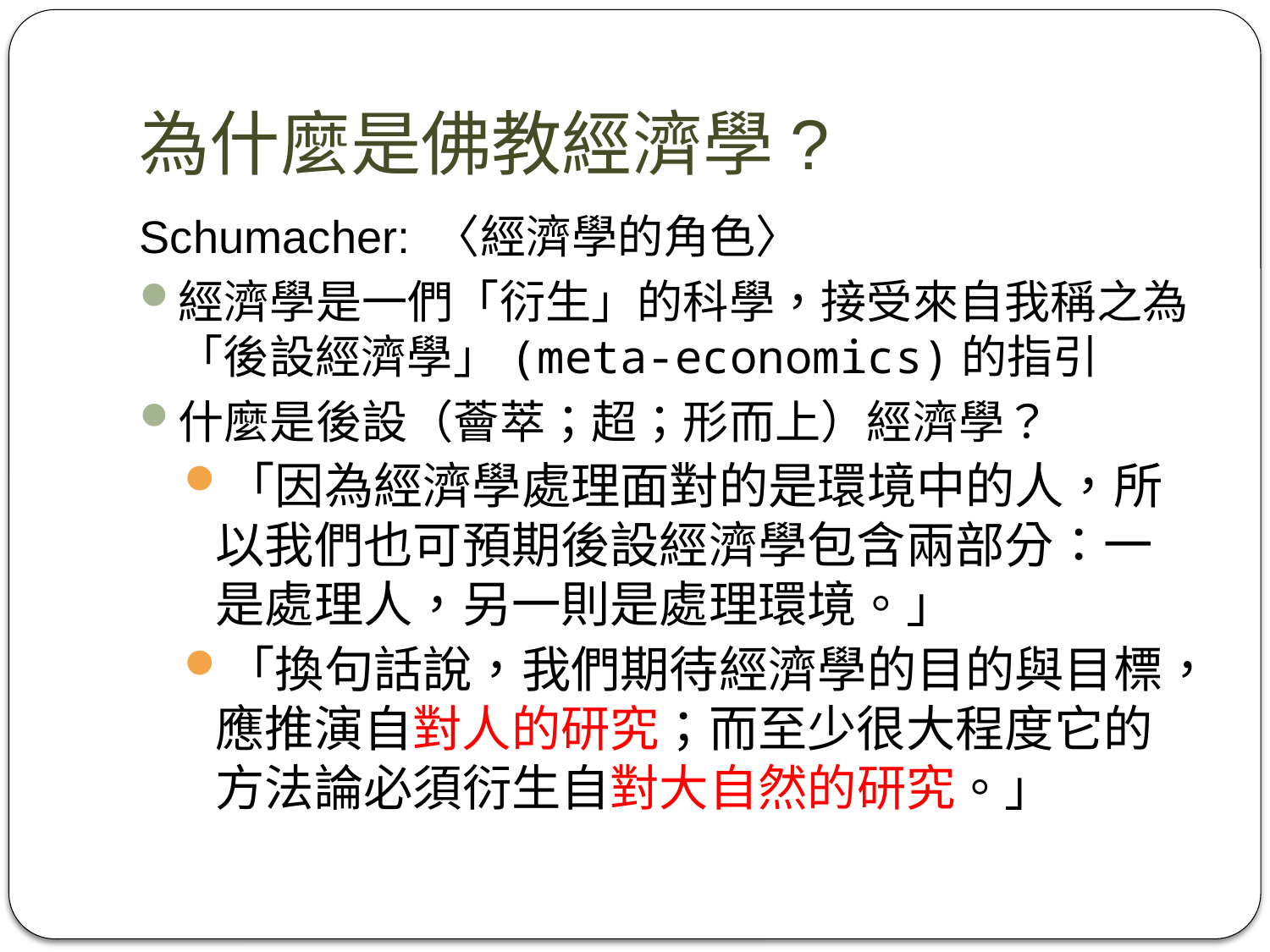

# 為什麼是佛教經濟學?
Schumacher: 〈經濟學的角色〉
經濟學是一們「衍生」的科學，接受來自我稱之為「後設經濟學」(meta-economics)的指引
什麼是後設（薈萃；超；形而上）經濟學？
「因為經濟學處理面對的是環境中的人，所以我們也可預期後設經濟學包含兩部分：一是處理人，另一則是處理環境。」
「換句話說，我們期待經濟學的目的與目標，應推演自對人的研究；而至少很大程度它的方法論必須衍生自對大自然的研究。」